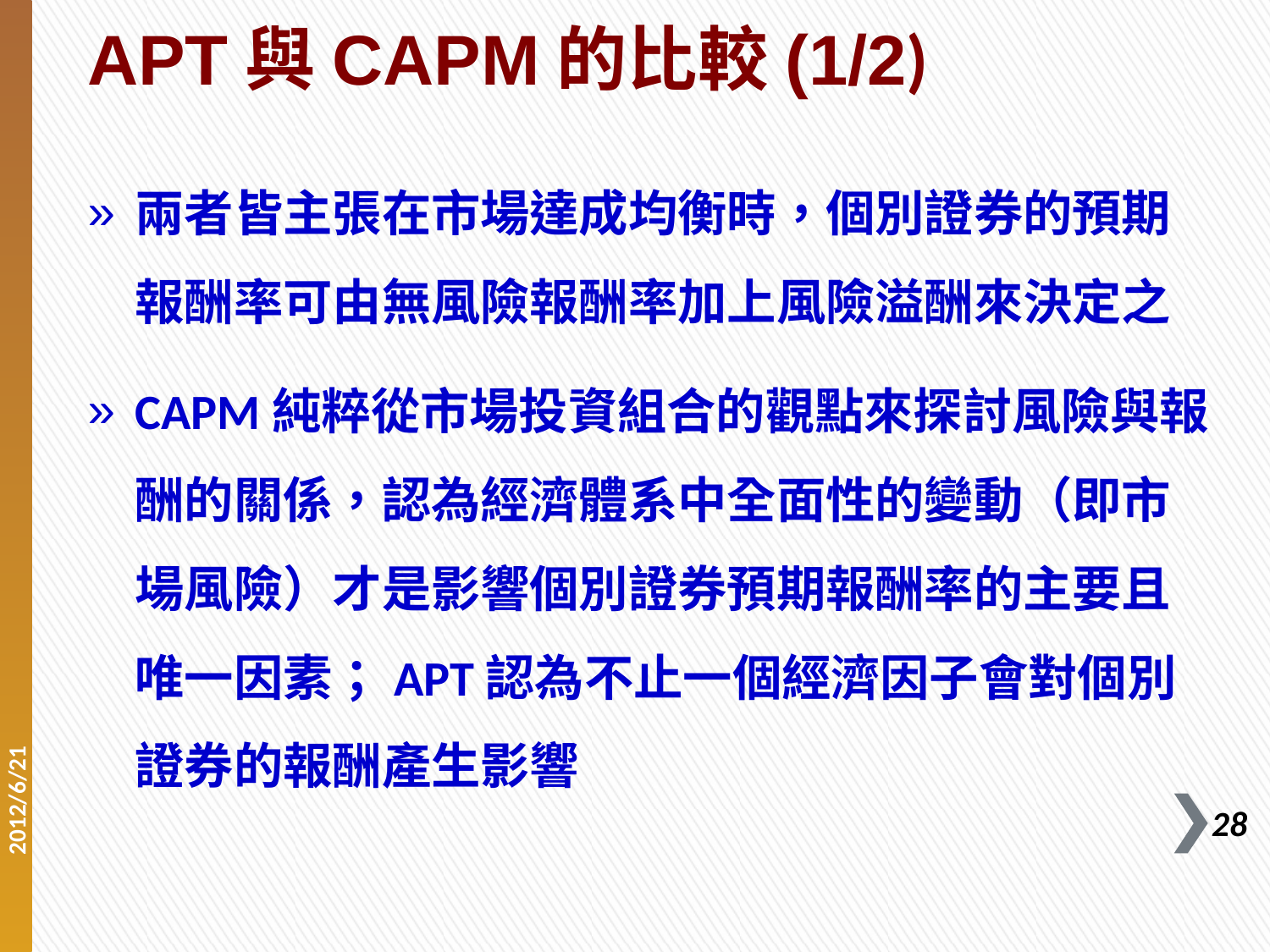

# APT與CAPM的比較(1/2)
兩者皆主張在市場達成均衡時，個別證券的預期報酬率可由無風險報酬率加上風險溢酬來決定之
CAPM純粹從市場投資組合的觀點來探討風險與報酬的關係，認為經濟體系中全面性的變動（即市場風險）才是影響個別證券預期報酬率的主要且唯一因素；APT認為不止一個經濟因子會對個別證券的報酬產生影響

2012/6/21
28